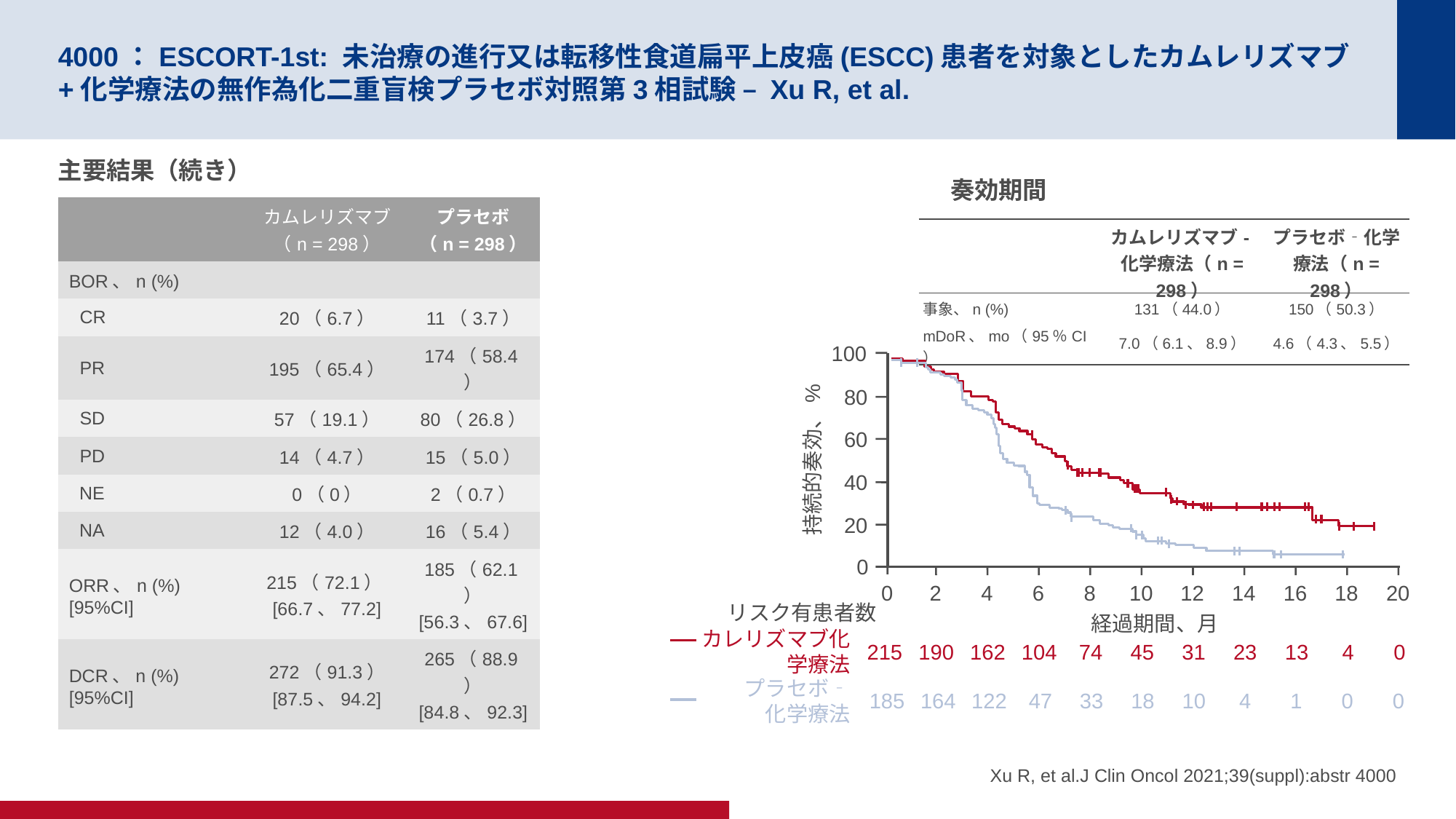

# 4000：ESCORT-1st: 未治療の進行又は転移性食道扁平上皮癌(ESCC)患者を対象としたカムレリズマブ+化学療法の無作為化二重盲検プラセボ対照第3相試験 – Xu R, et al.
主要結果（続き）

奏効期間
|  | カムレリズマブ（n = 298） | プラセボ （n = 298） |
| --- | --- | --- |
| BOR、n (%) |  |  |
| CR | 20（6.7） | 11（3.7） |
| PR | 195（65.4） | 174（58.4） |
| SD | 57（19.1） | 80（26.8） |
| PD | 14（4.7） | 15（5.0） |
| NE | 0（0） | 2（0.7） |
| NA | 12（4.0） | 16（5.4） |
| ORR、n (%) [95%CI] | 215（72.1）[66.7、77.2] | 185（62.1） [56.3、67.6] |
| DCR、n (%) [95%CI] | 272（91.3） [87.5、94.2] | 265（88.9） [84.8、92.3] |
|  | カムレリズマブ-化学療法（n = 298） | プラセボ‐化学療法（n = 298） |
| --- | --- | --- |
| 事象、n (%) | 131（44.0） | 150（50.3） |
| mDoR、mo（95％CI） | 7.0（6.1、8.9） | 4.6（4.3、5.5） |
100

80

60

持続的奏効、%
40

20

0

0
2
4
6
8
10
12
14
16
18
20
リスク有患者数
経過期間、月
カレリズマブ化学療法
215
190
162
104
74
45
31
23
13
4
0
プラセボ‐
化学療法
185
164
122
47
33
18
10
4
1
0
0
Xu R, et al.J Clin Oncol 2021;39(suppl):abstr 4000